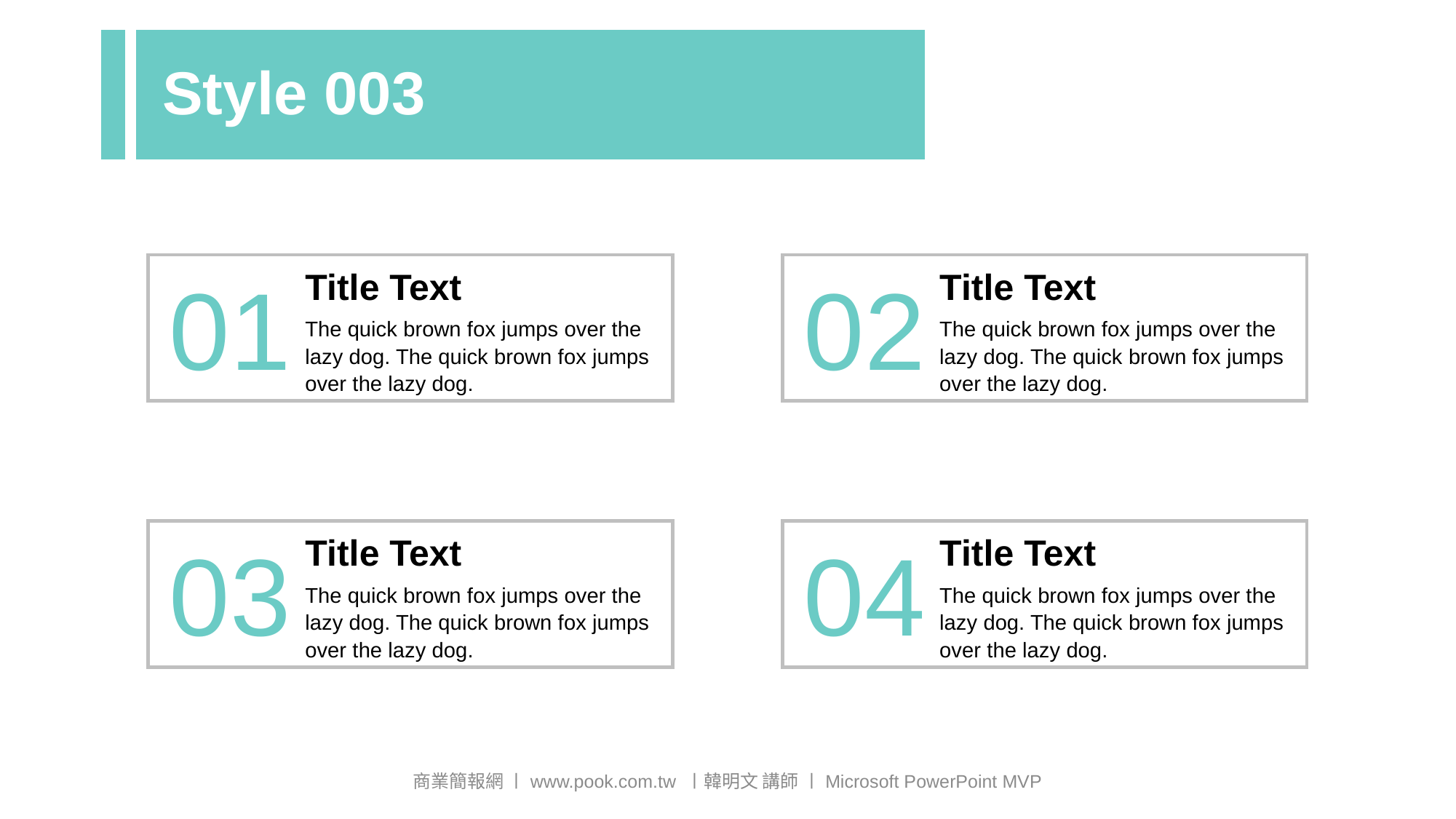

# Style 003

02
Title Text
Title Text
01
The quick brown fox jumps over the lazy dog. The quick brown fox jumps over the lazy dog.
The quick brown fox jumps over the lazy dog. The quick brown fox jumps over the lazy dog.

03

04
Title Text
Title Text
The quick brown fox jumps over the lazy dog. The quick brown fox jumps over the lazy dog.
The quick brown fox jumps over the lazy dog. The quick brown fox jumps over the lazy dog.
商業簡報網 〡www.pook.com.tw 〡韓明文 講師 〡Microsoft PowerPoint MVP